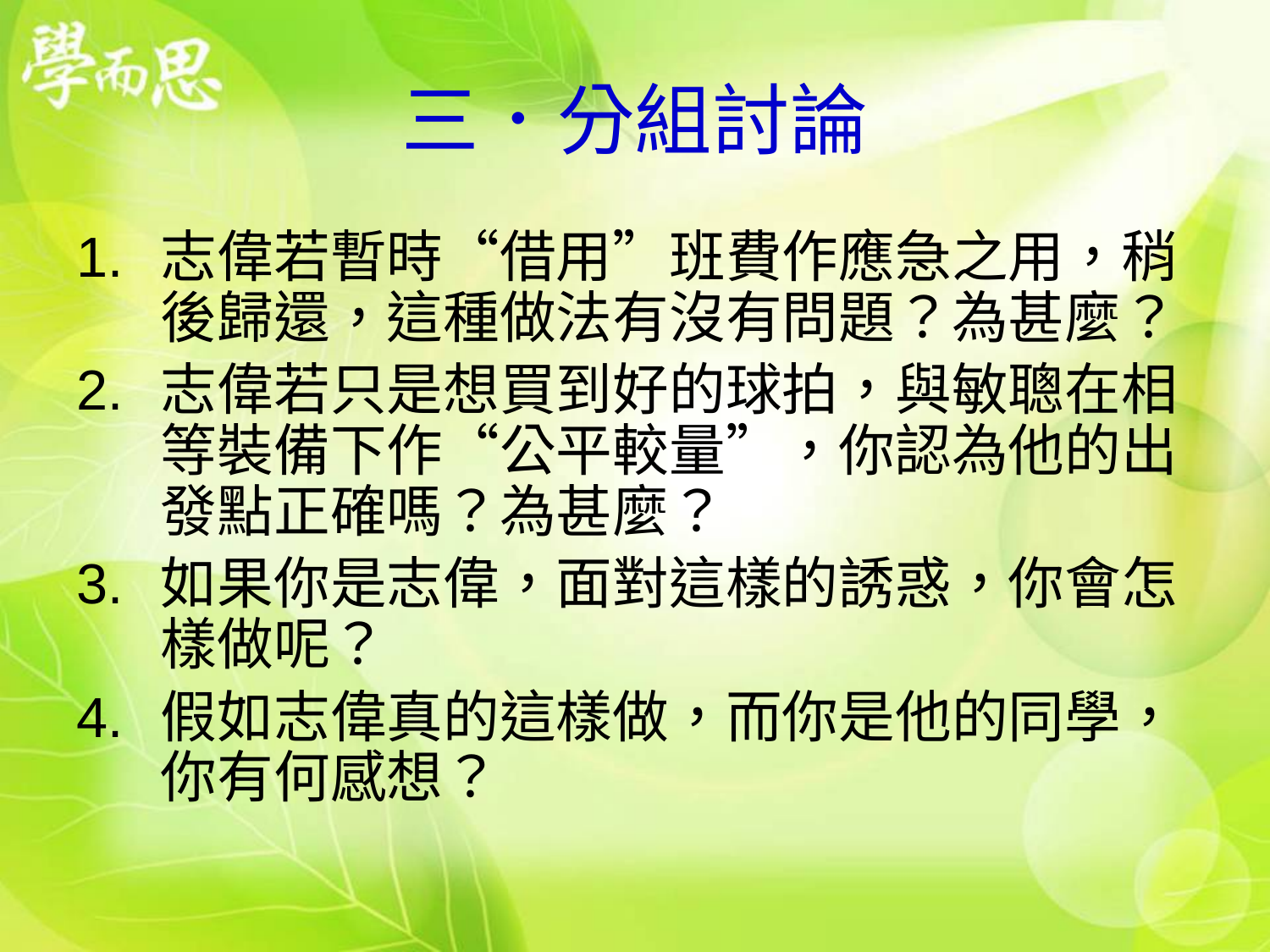

# 三．分組討論
志偉若暫時“借用”班費作應急之用，稍後歸還，這種做法有沒有問題？為甚麼？
志偉若只是想買到好的球拍，與敏聰在相等裝備下作“公平較量”，你認為他的出發點正確嗎？為甚麼？
如果你是志偉，面對這樣的誘惑，你會怎樣做呢？
假如志偉真的這樣做，而你是他的同學，你有何感想？